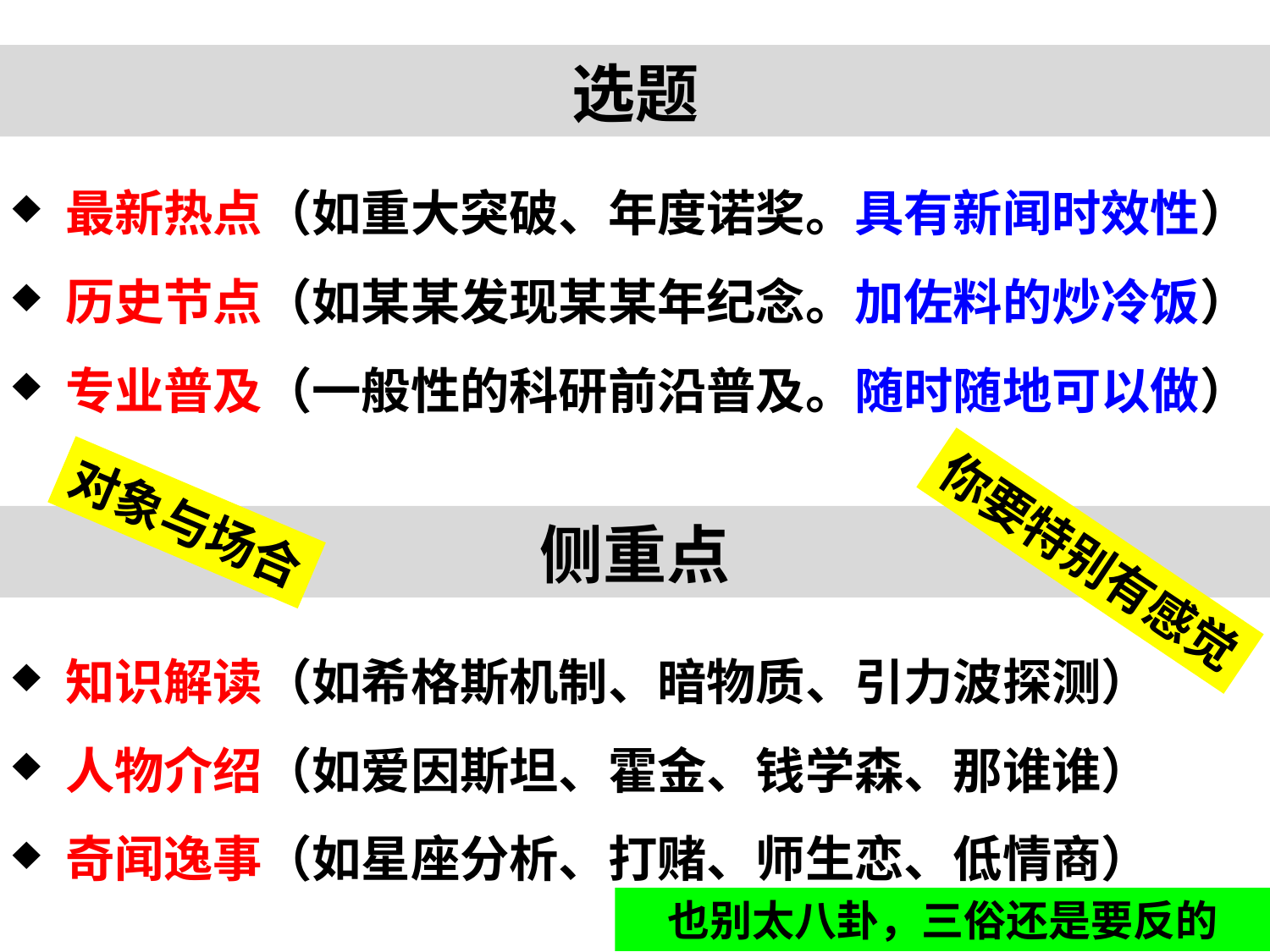

选题
 最新热点（如重大突破、年度诺奖。具有新闻时效性）
 历史节点（如某某发现某某年纪念。加佐料的炒冷饭）
 专业普及（一般性的科研前沿普及。随时随地可以做）
对象与场合
侧重点
你要特别有感觉
 知识解读（如希格斯机制、暗物质、引力波探测）
 人物介绍（如爱因斯坦、霍金、钱学森、那谁谁）
 奇闻逸事（如星座分析、打赌、师生恋、低情商）
也别太八卦，三俗还是要反的